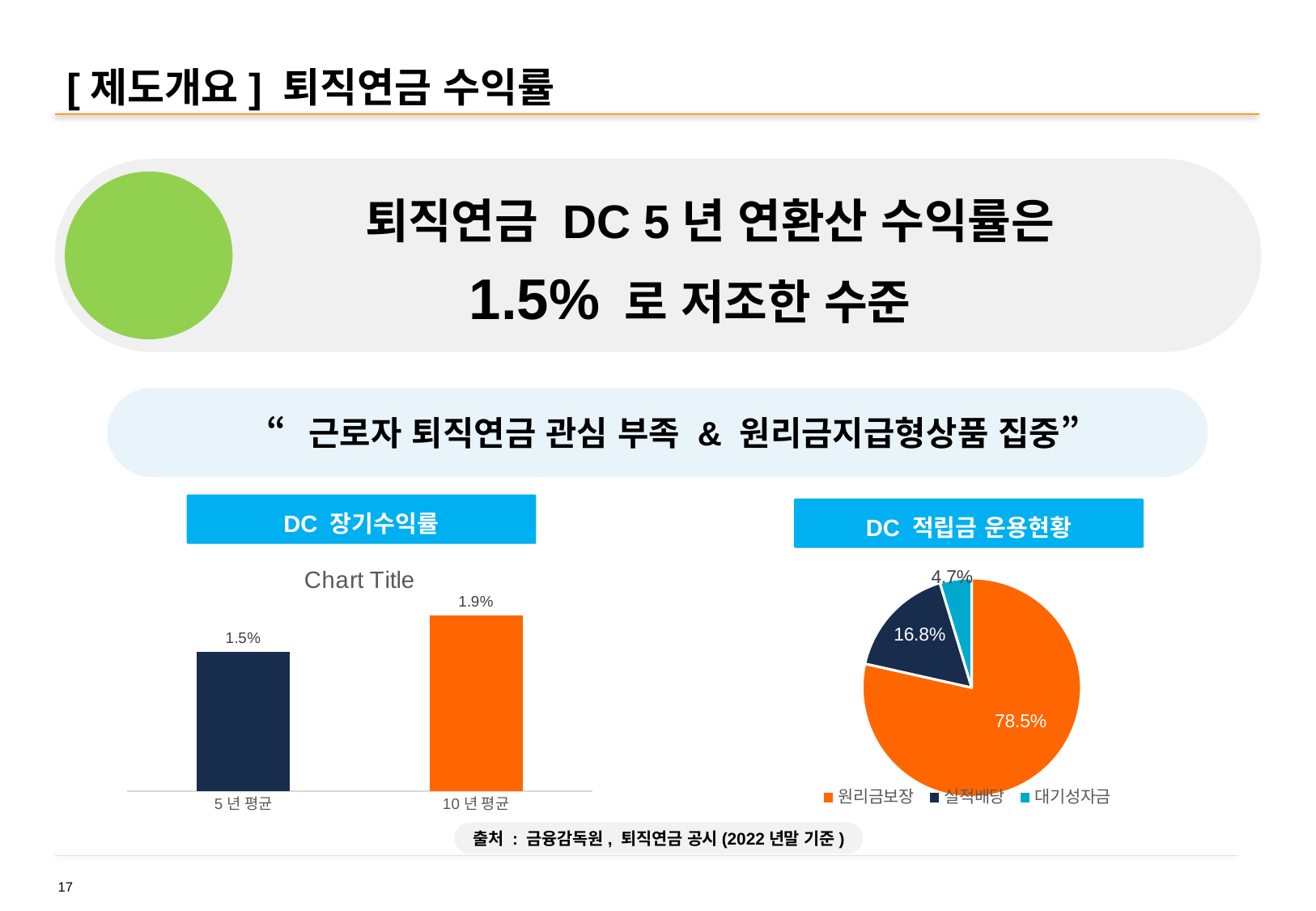

# [제도개요] 퇴직연금 수익률
       퇴직연금 DC 5년 연환산 수익률은
    1.5% 로 저조한 수준
1.5

“근로자 퇴직연금 관심 부족 & 원리금지급형상품 집중”

DC 장기수익률
DC 적립금 운용현황

### Chart

| Category | 비중 |
|---|---|
| 원리금보장 | 78.5 |
| 실적배당 | 16.8 |
| 대기성자금 | 4.7 |

### Chart:

| Category |  |
|---|---|
| 5년 평균 | 0.015 |
| 10년 평균 | 0.019 |
출처 : 금융감독원, 퇴직연금 공시(2022년말 기준)